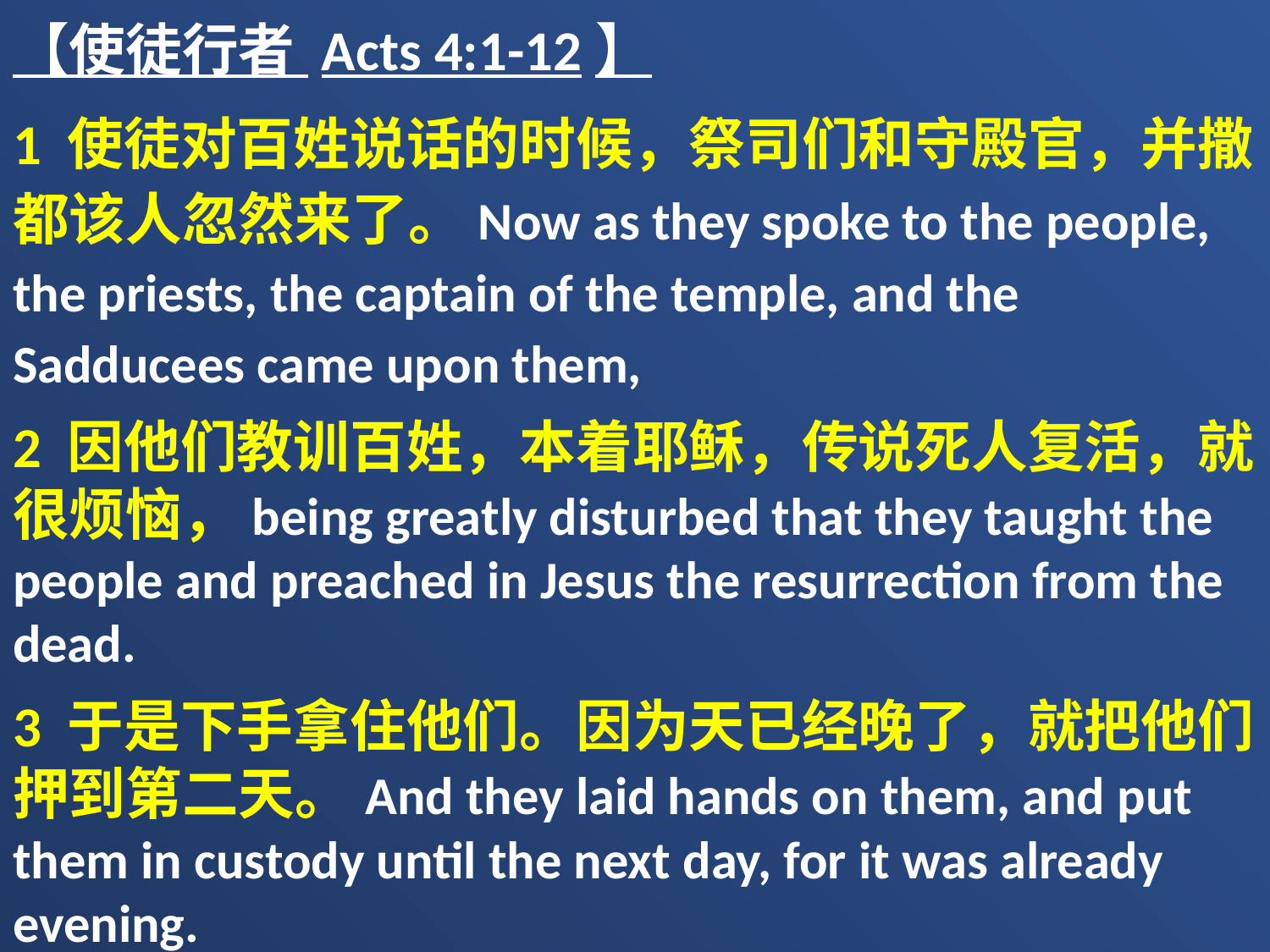

【使徒行者 Acts 4:1-12】
1 使徒对百姓说话的时候，祭司们和守殿官，并撒都该人忽然来了。Now as they spoke to the people, the priests, the captain of the temple, and the Sadducees came upon them,
2 因他们教训百姓，本着耶稣，传说死人复活，就很烦恼，being greatly disturbed that they taught the people and preached in Jesus the resurrection from the dead.
3 于是下手拿住他们。因为天已经晚了，就把他们押到第二天。And they laid hands on them, and put them in custody until the next day, for it was already evening.